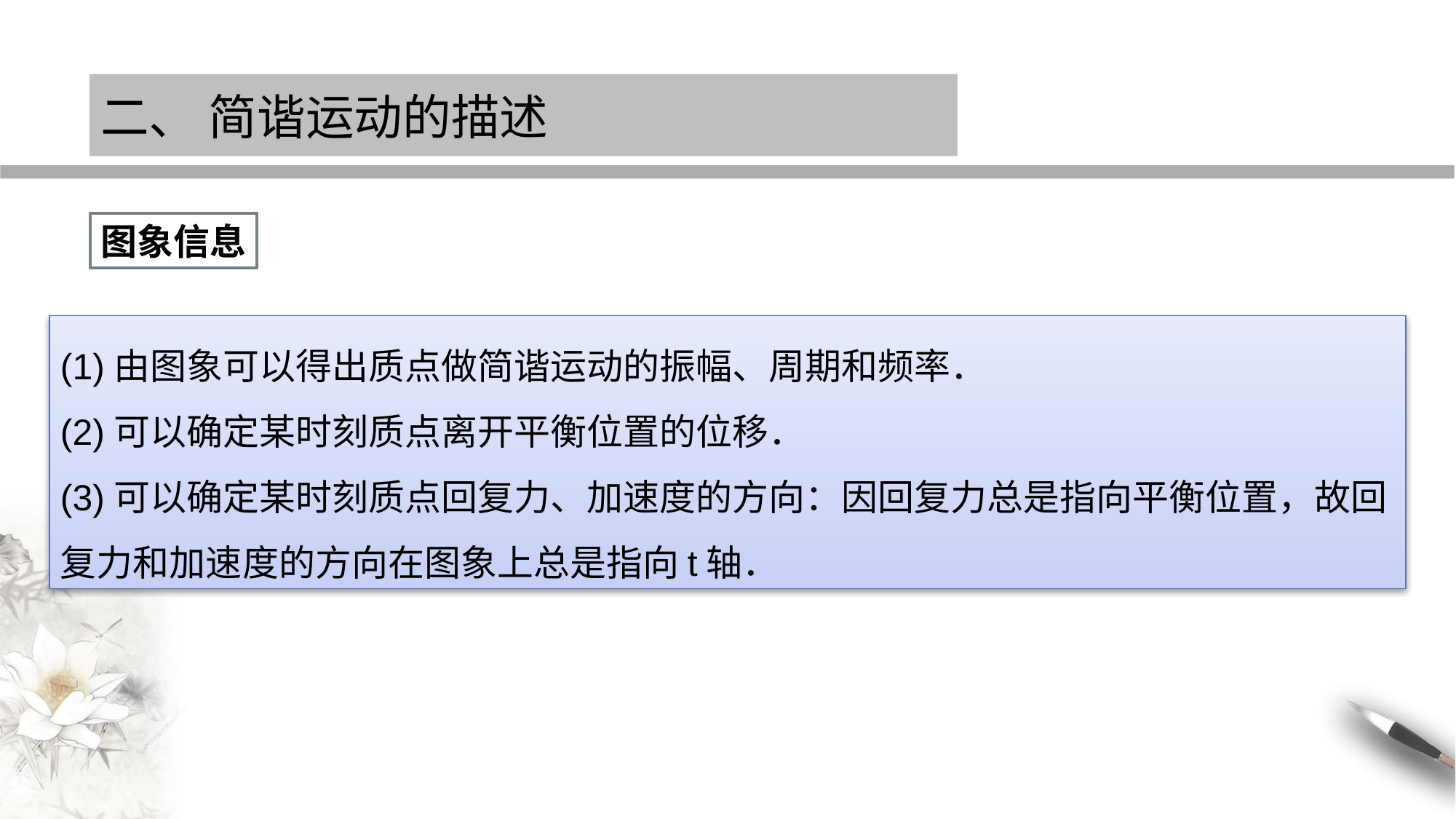

二、 简谐运动的描述

图象信息
(1)由图象可以得出质点做简谐运动的振幅、周期和频率．
(2)可以确定某时刻质点离开平衡位置的位移．
(3)可以确定某时刻质点回复力、加速度的方向：因回复力总是指向平衡位置，故回复力和加速度的方向在图象上总是指向t轴．